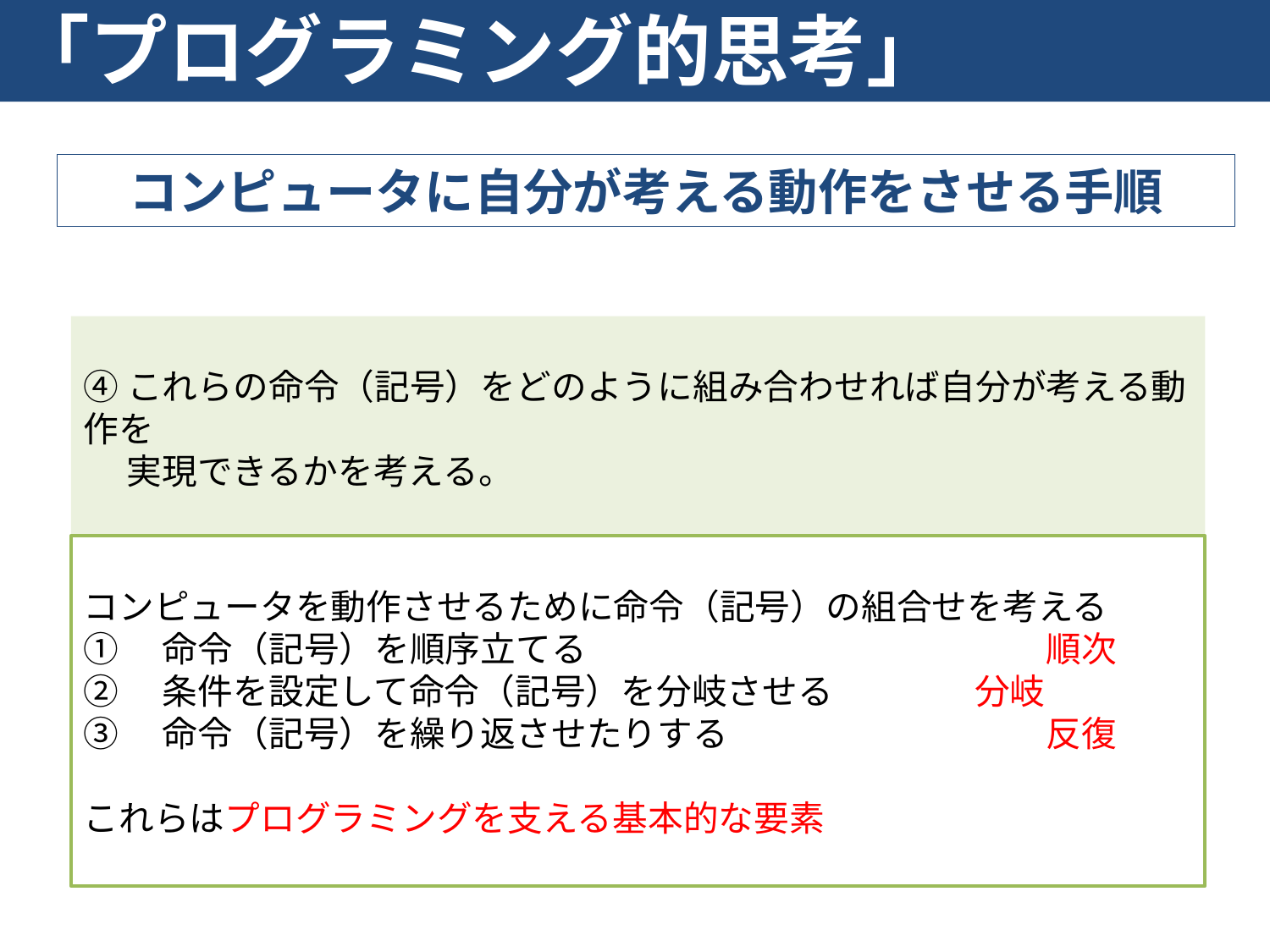

「プログラミング的思考」
コンピュータに自分が考える動作をさせる手順

④これらの命令（記号）をどのように組み合わせれば自分が考える動作を
　 実現できるかを考える。

コンピュータを動作させるために命令（記号）の組合せを考える
①　命令（記号）を順序立てる　　　　　　　　　　　　　順次
②　条件を設定して命令（記号）を分岐させる　　　　分岐
③　命令（記号）を繰り返させたりする　　　　　　　　　反復

これらはプログラミングを支える基本的な要素